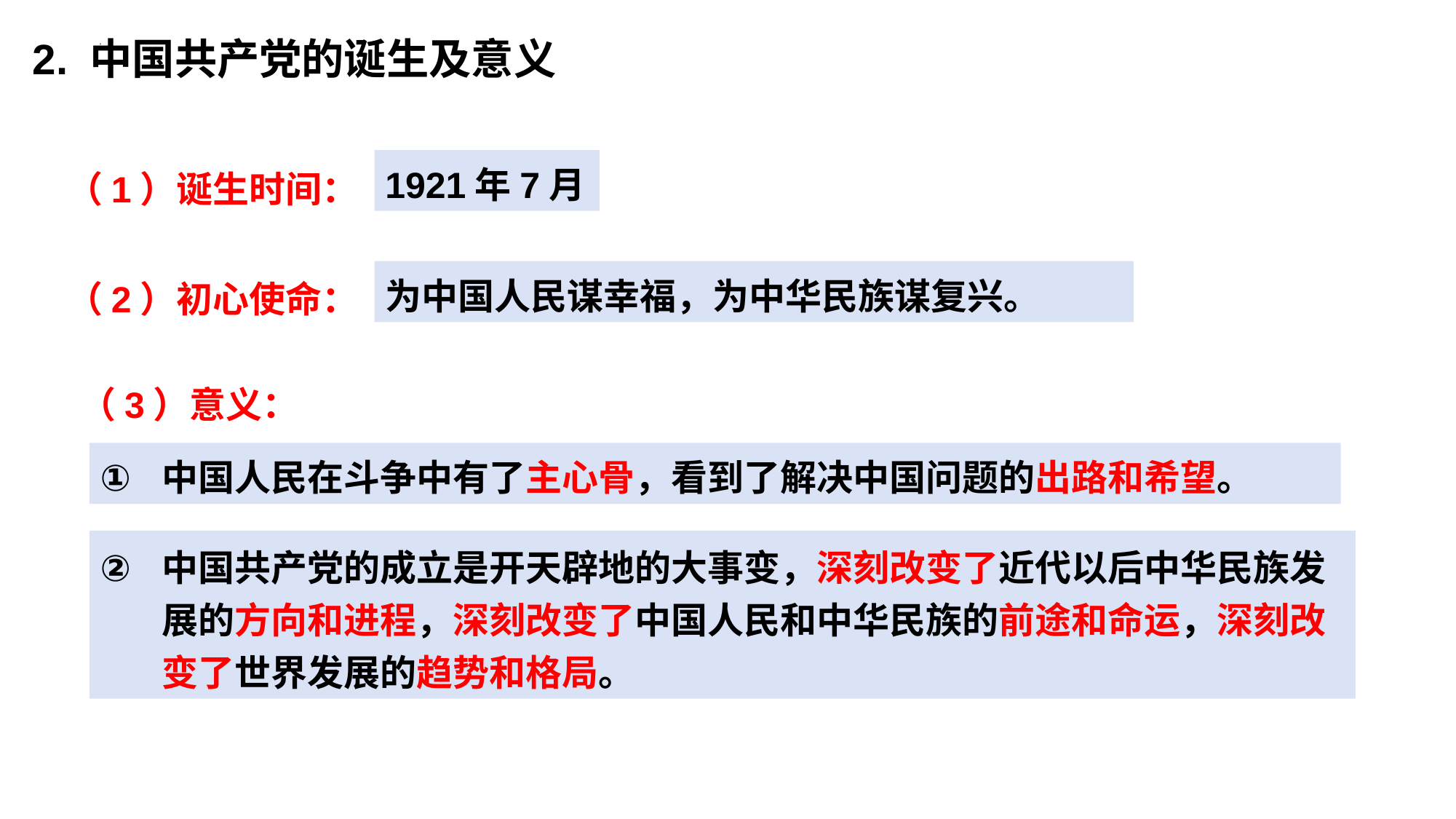

2. 中国共产党的诞生及意义
（1）诞生时间：
1921年7月
（2）初心使命：
为中国人民谋幸福，为中华民族谋复兴。
（3）意义：
中国人民在斗争中有了主心骨，看到了解决中国问题的出路和希望。
中国共产党的成立是开天辟地的大事变，深刻改变了近代以后中华民族发展的方向和进程，深刻改变了中国人民和中华民族的前途和命运，深刻改变了世界发展的趋势和格局。